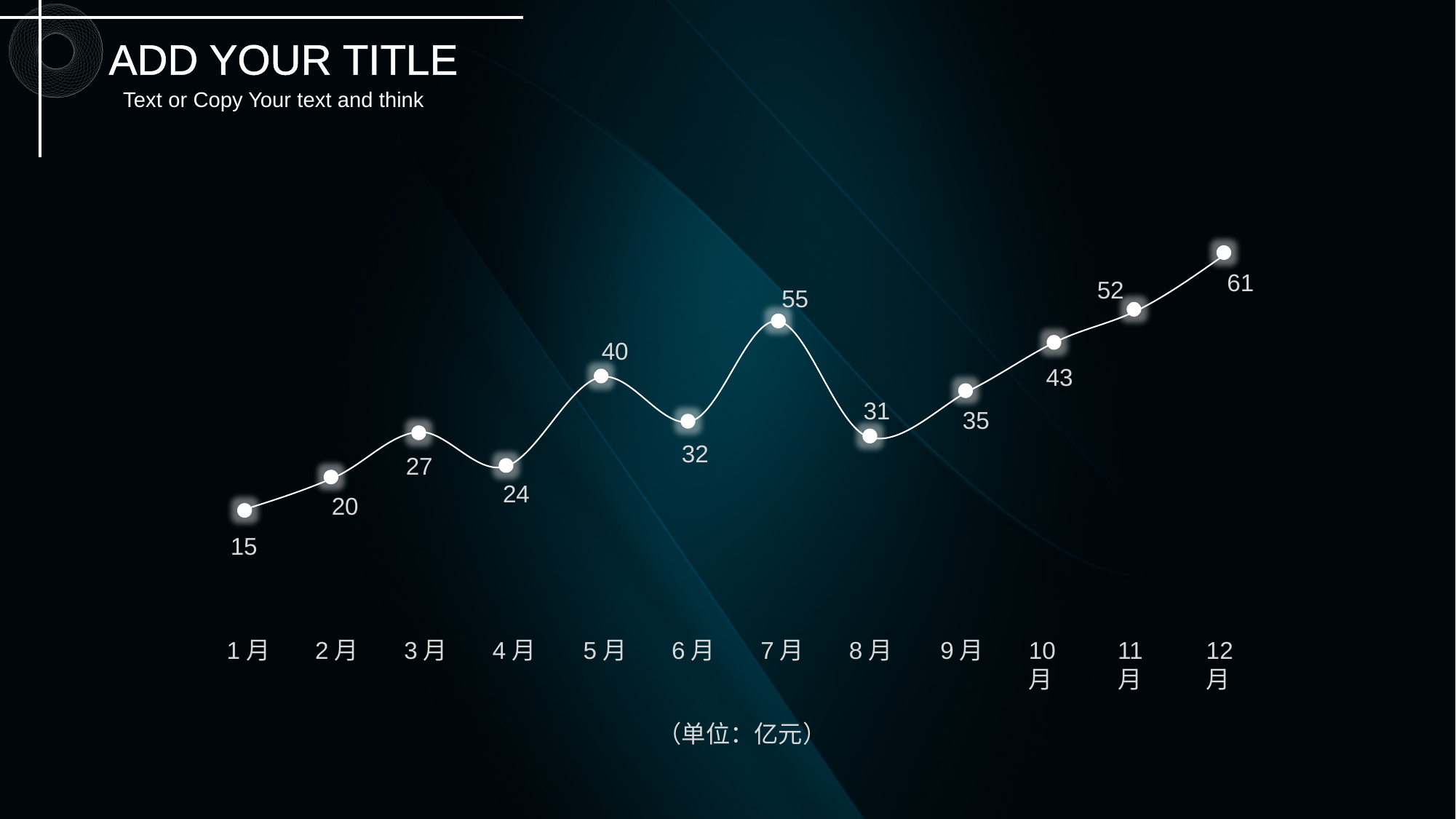

1
ADD YOUR TITLE
Text or Copy Your text and think

61
52
55

40

43

31
35

32
27

24
20

15
1月
2月
3月
4月
5月
6月
7月
8月
9月
10月
11月
12月
（单位：亿元）